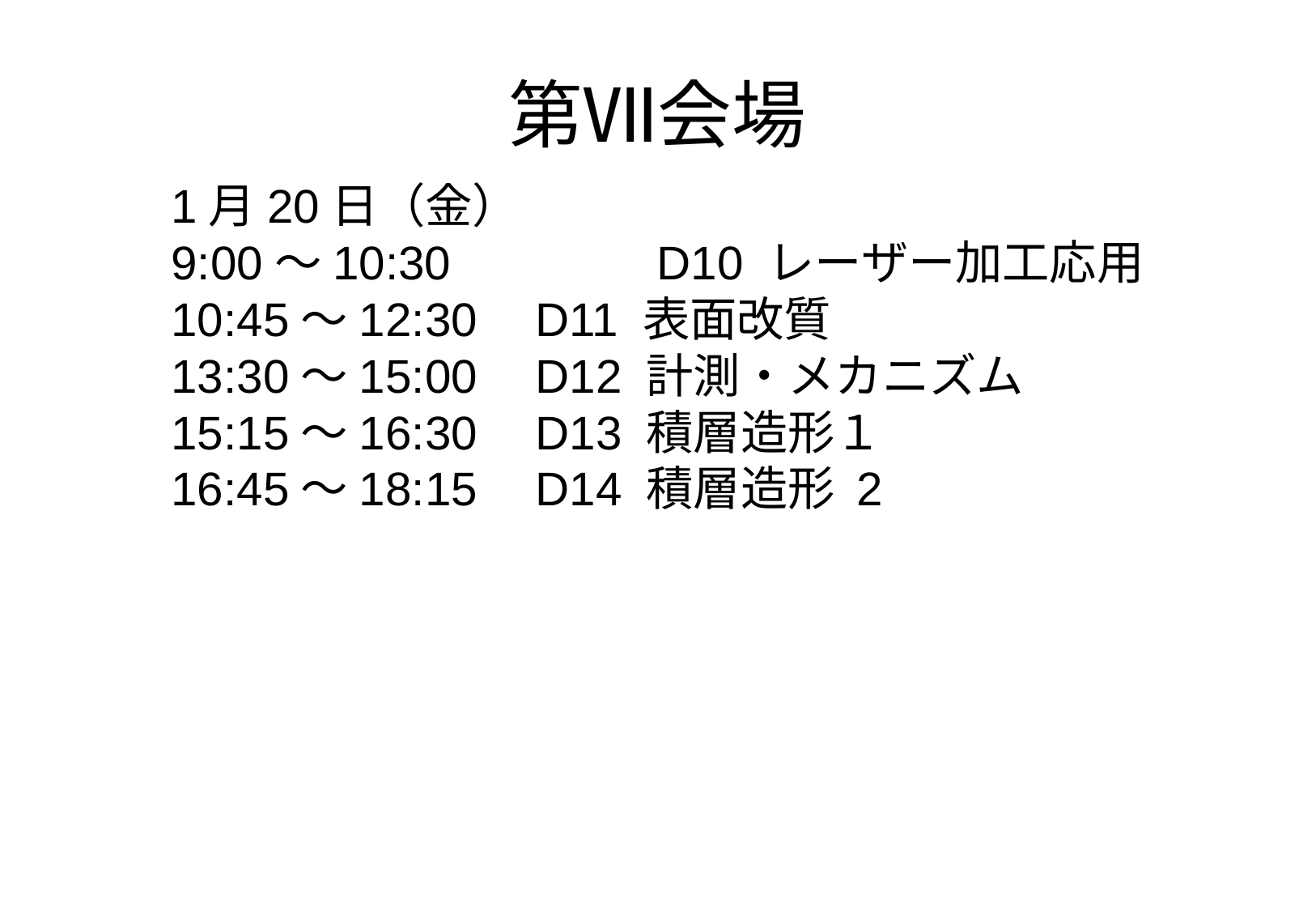

# 第Ⅶ会場
1月20日（金）
9:00～10:30		D10 レーザー加工応用
10:45～12:30	D11 表面改質
13:30～15:00	D12 計測・メカニズム
15:15～16:30	D13 積層造形１
16:45～18:15	D14 積層造形 2